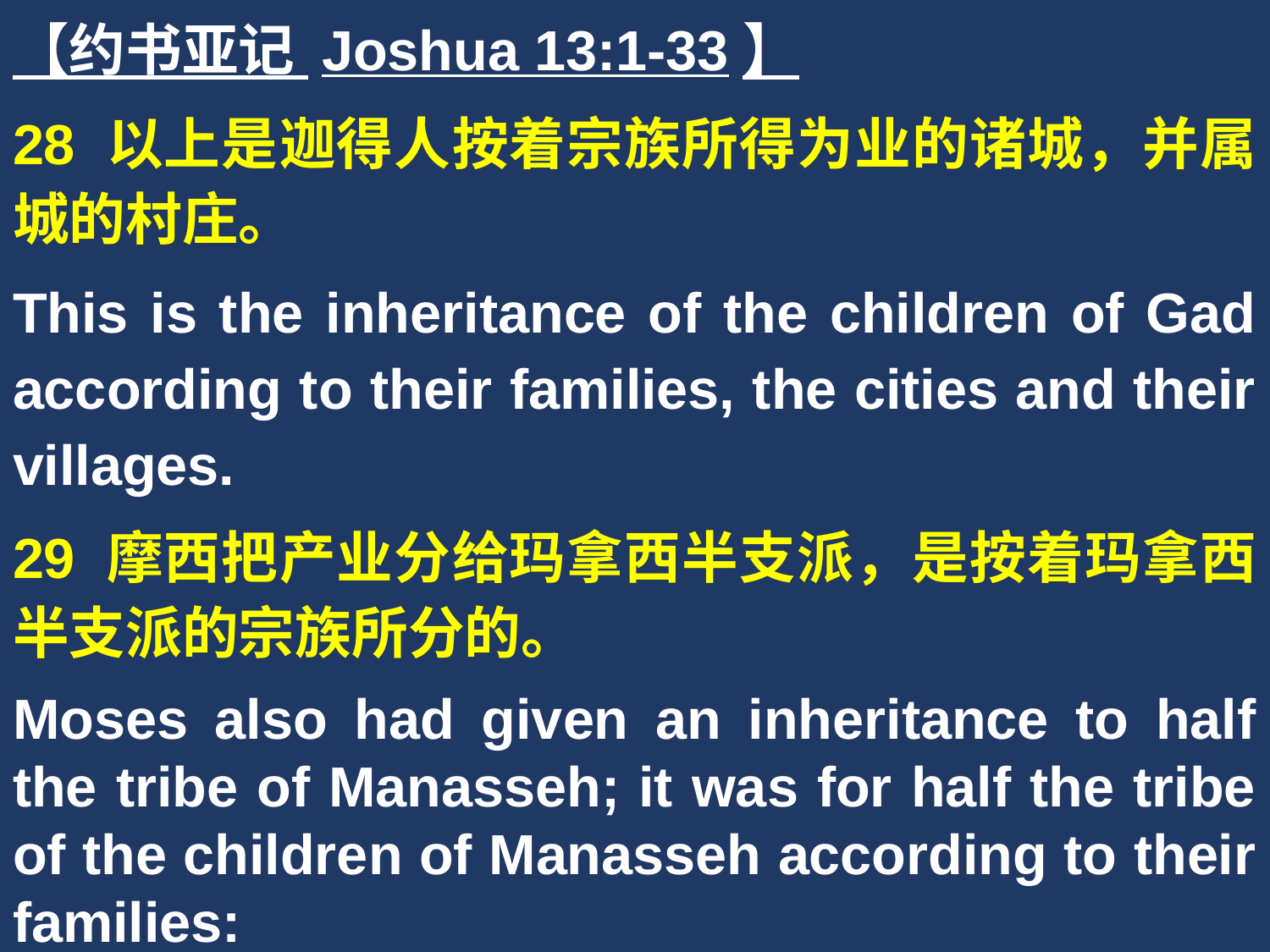

【约书亚记 Joshua 13:1-33】
28 以上是迦得人按着宗族所得为业的诸城，并属城的村庄。
This is the inheritance of the children of Gad according to their families, the cities and their villages.
29 摩西把产业分给玛拿西半支派，是按着玛拿西半支派的宗族所分的。
Moses also had given an inheritance to half the tribe of Manasseh; it was for half the tribe of the children of Manasseh according to their families: